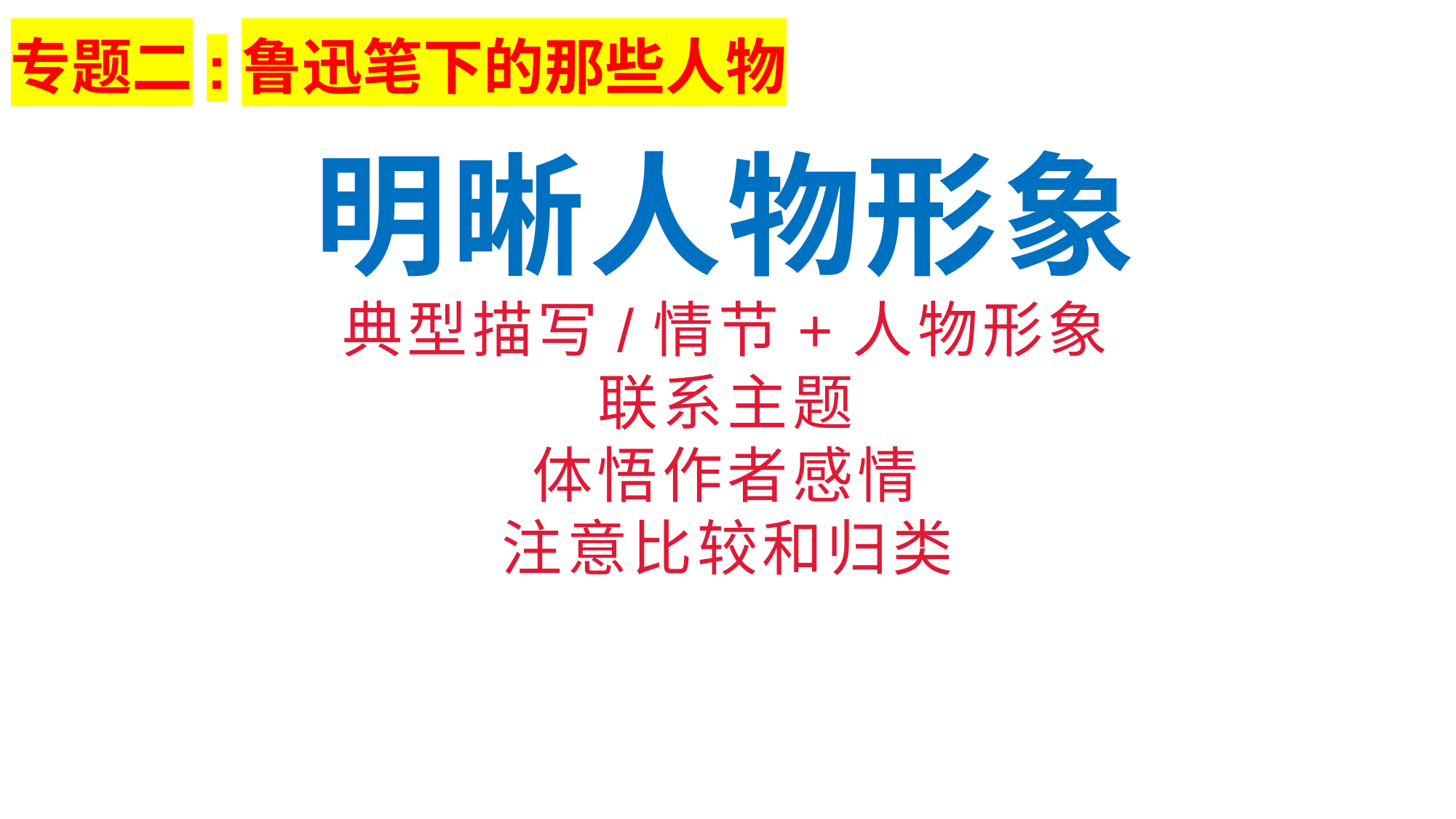

专题二:鲁迅笔下的那些人物
# 明晰人物形象 典型描写/情节+人物形象 联系主题 体悟作者感情 注意比较和归类